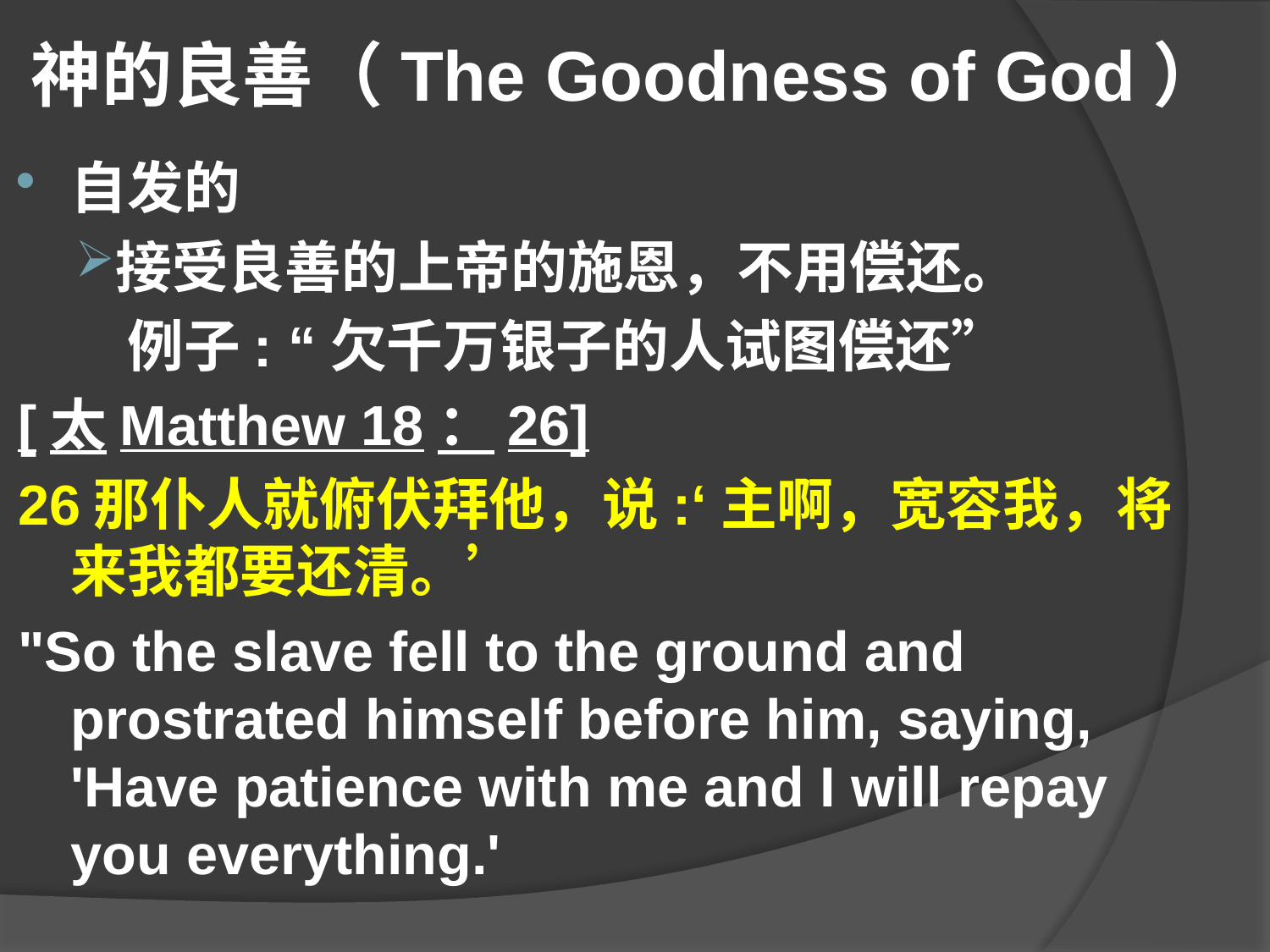

# 神的良善（The Goodness of God）
自发的
接受良善的上帝的施恩，不用偿还。
   例子: “欠千万银子的人试图偿还”
[太Matthew 18：26]
26那仆人就俯伏拜他，说:‘主啊，宽容我，将来我都要还清。’
"So the slave fell to the ground and prostrated himself before him, saying, 'Have patience with me and I will repay you everything.'